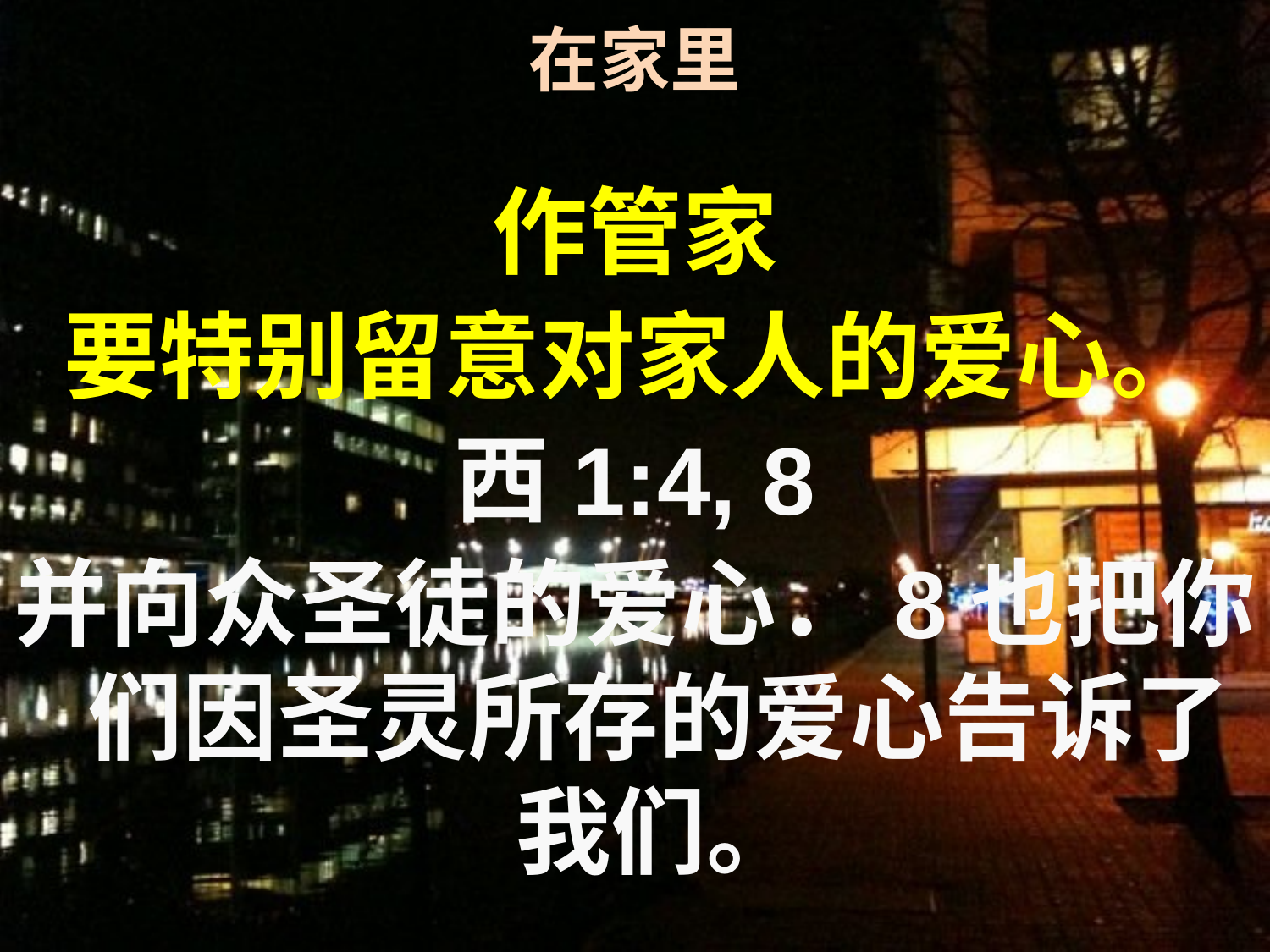

在家里
作管家
要特别留意对家人的爱心。
西1:4, 8
并向众圣徒的爱心．8也把你们因圣灵所存的爱心告诉了我们。